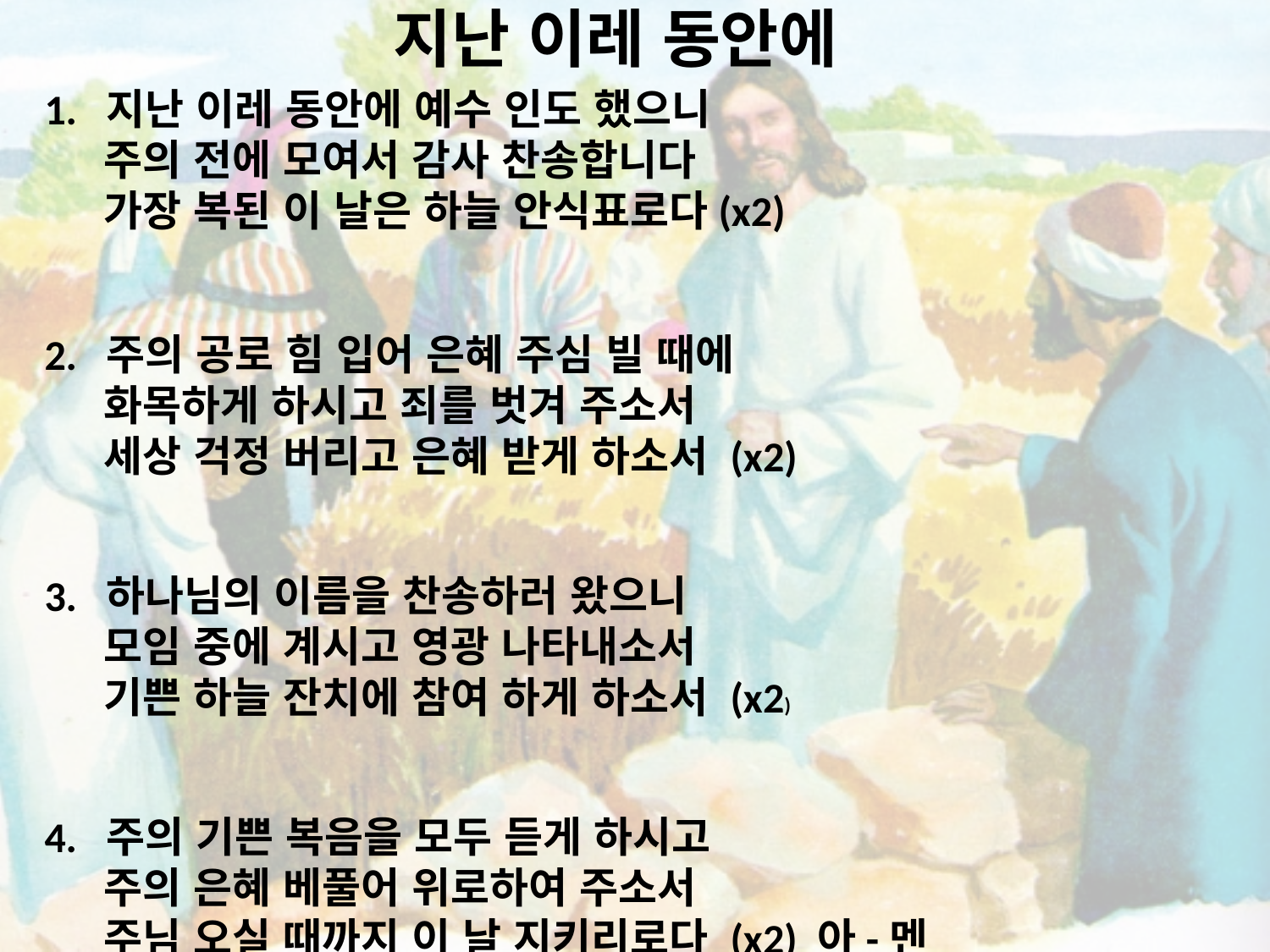

# 지난 이레 동안에
1.  지난 이레 동안에 예수 인도 했으니
     주의 전에 모여서 감사 찬송합니다
     가장 복된 이 날은 하늘 안식표로다(x2)

2.  주의 공로 힘 입어 은혜 주심 빌 때에
     화목하게 하시고 죄를 벗겨 주소서
     세상 걱정 버리고 은혜 받게 하소서 (x2)

3.  하나님의 이름을 찬송하러 왔으니
     모임 중에 계시고 영광 나타내소서
     기쁜 하늘 잔치에 참여 하게 하소서 (x2)

4.  주의 기쁜 복음을 모두 듣게 하시고
     주의 은혜 베풀어 위로하여 주소서
     주님 오실 때까지 이 날 지키리로다 (x2) 아-멘